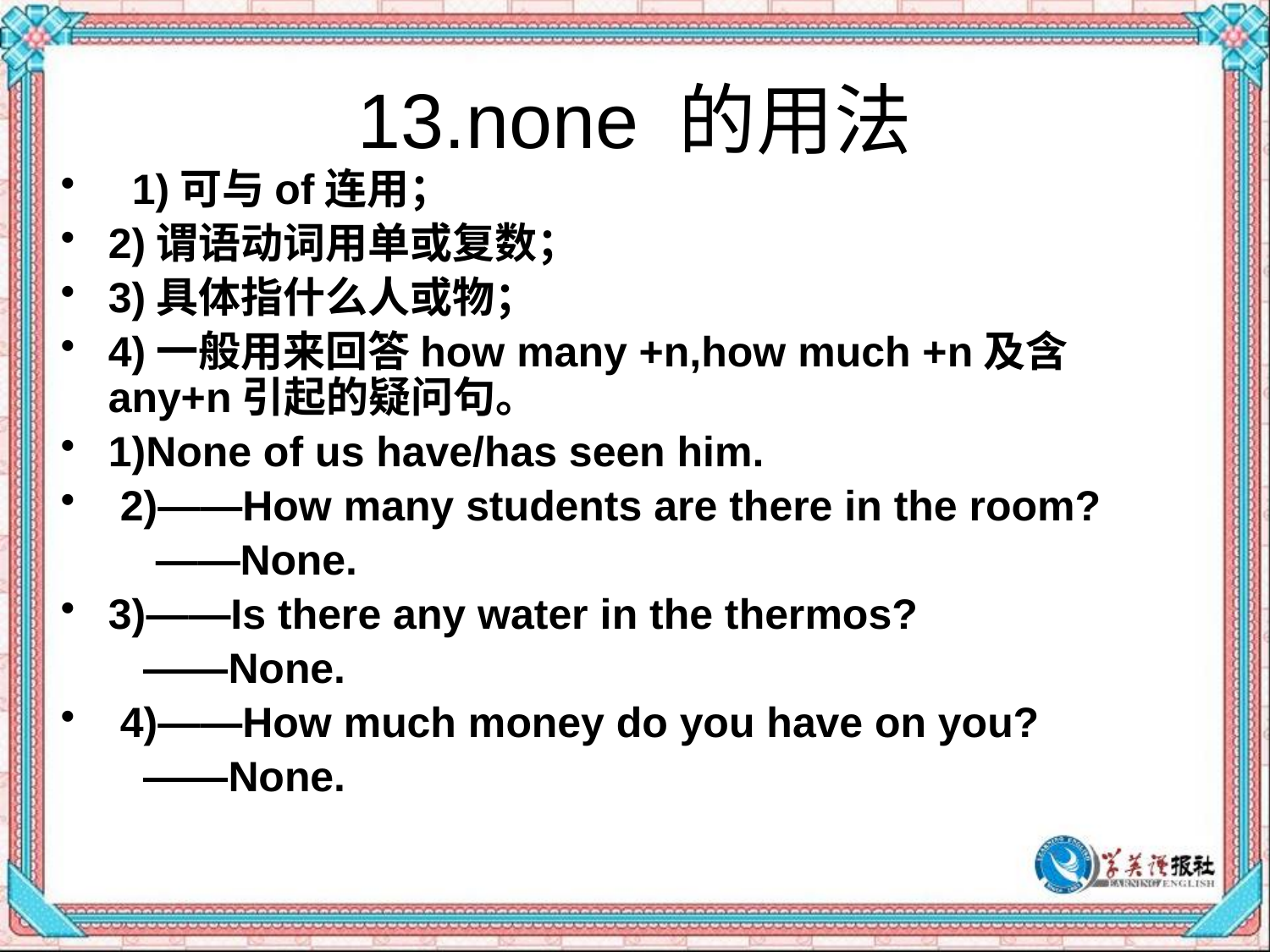

# 13.none 的用法
  1)可与of连用；
2)谓语动词用单或复数；
3)具体指什么人或物；
4)一般用来回答how many +n,how much +n及含any+n引起的疑问句。
1)None of us have/has seen him.
 2)——How many students are there in the room?
        ——None.
3)——Is there any water in the thermos?
       ——None.
 4)——How much money do you have on you?
       ——None.